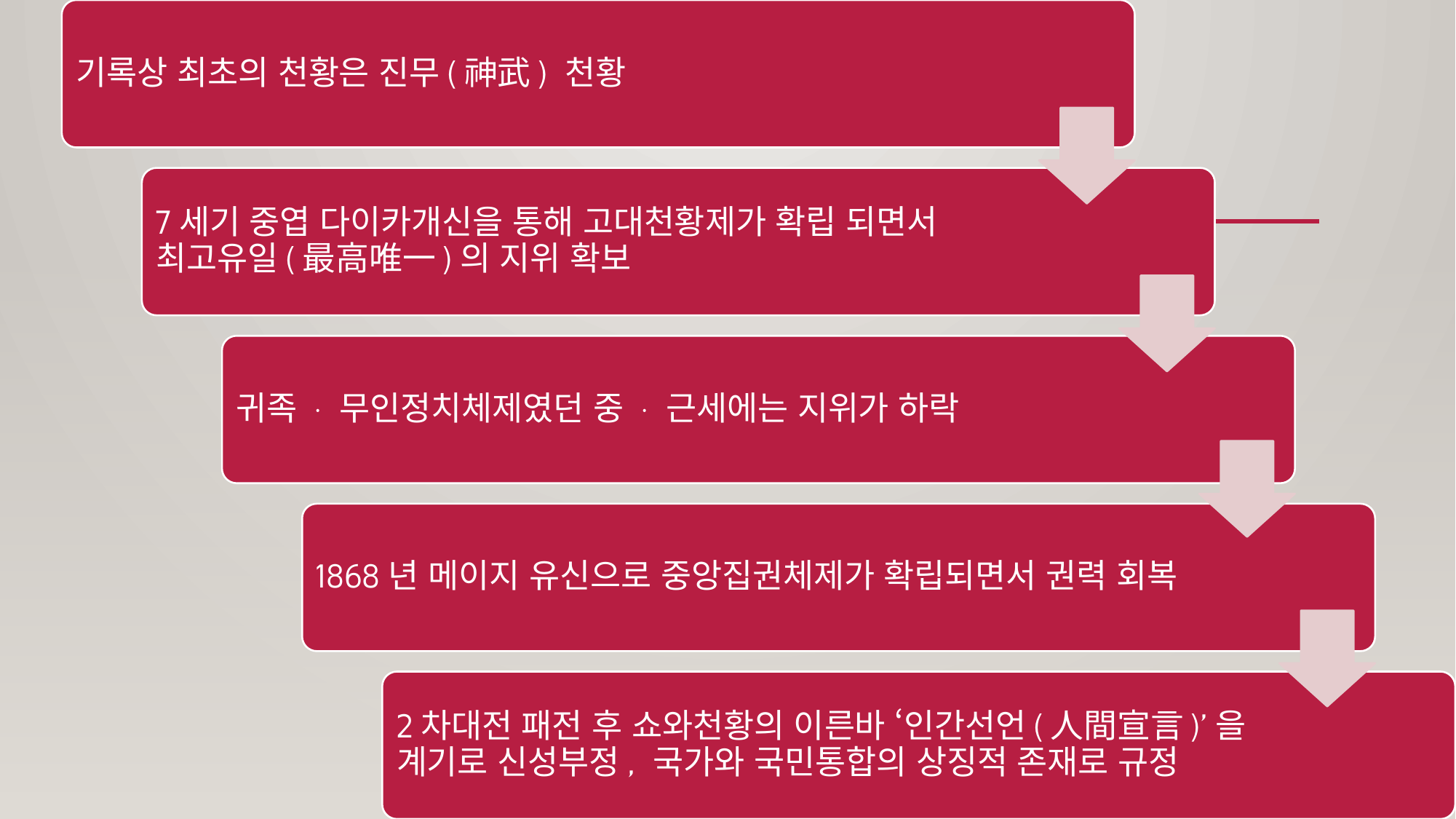

기록상 최초의 천황은 진무(神武) 천황

7세기 중엽 다이카개신을 통해 고대천황제가 확립 되면서 최고유일(最高唯一)의 지위 확보

귀족 · 무인정치체제였던 중 · 근세에는 지위가 하락

1868년 메이지 유신으로 중앙집권체제가 확립되면서 권력 회복

2차대전 패전 후 쇼와천황의 이른바 ‘인간선언(人間宣言)’을 계기로 신성부정, 국가와 국민통합의 상징적 존재로 규정